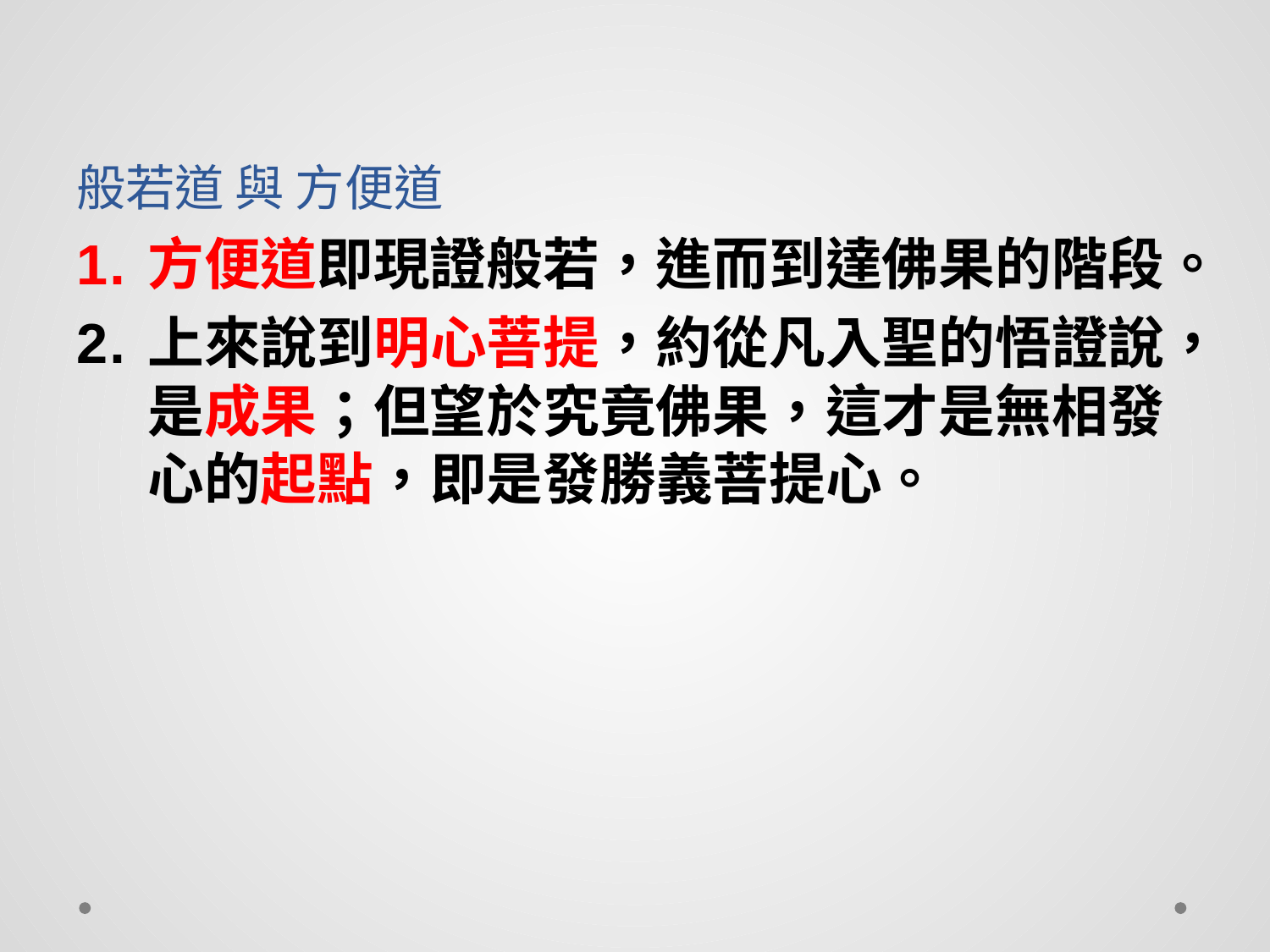

# 般若道 與 方便道
方便道即現證般若，進而到達佛果的階段。
上來說到明心菩提，約從凡入聖的悟證說，是成果；但望於究竟佛果，這才是無相發心的起點，即是發勝義菩提心。